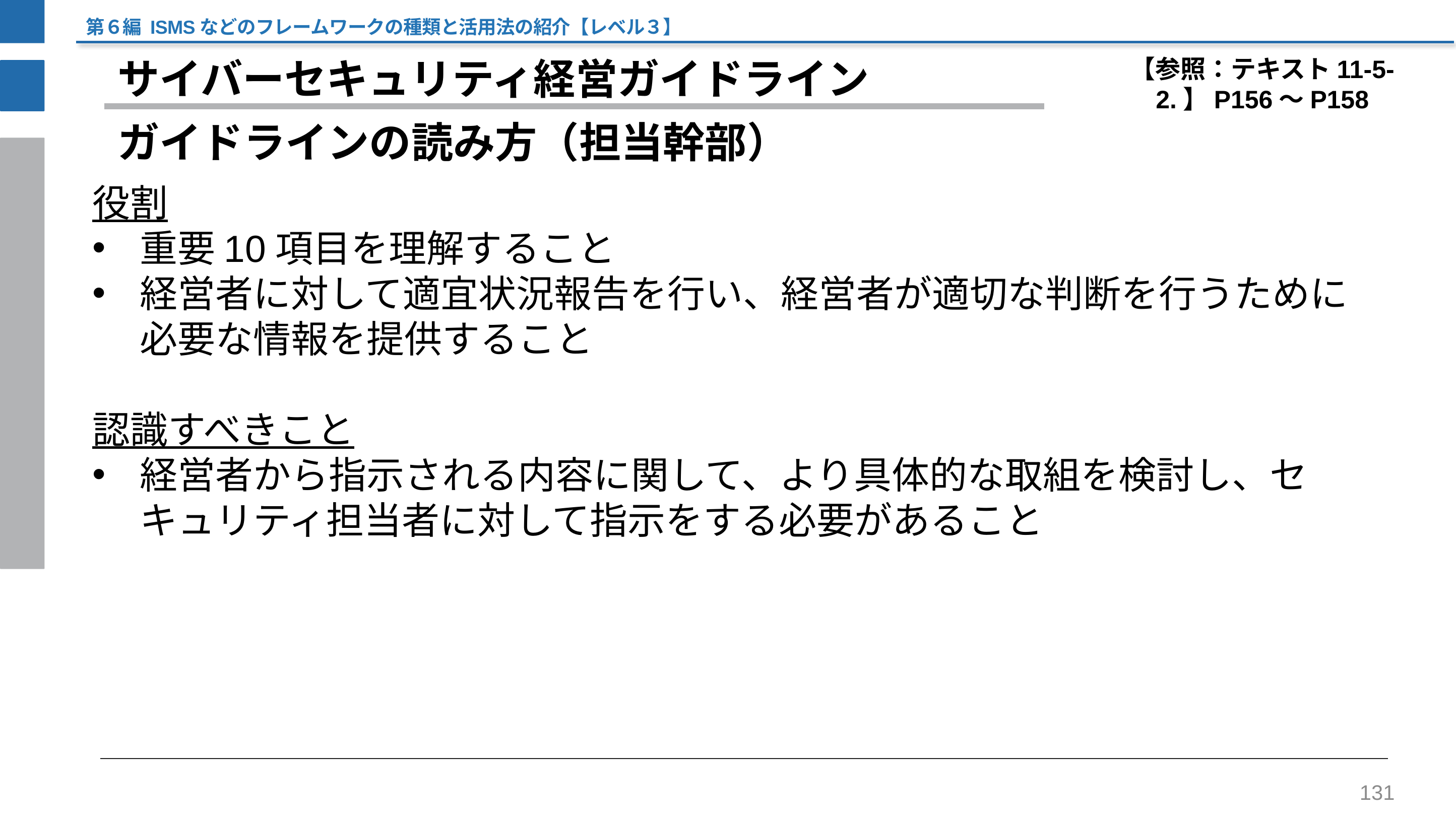

第６編 ISMSなどのフレームワークの種類と活用法の紹介【レベル３】
【参照：テキスト11-5-2.】P156～P158
サイバーセキュリティ経営ガイドライン
ガイドラインの読み方（担当幹部）
役割
重要10項目を理解すること
経営者に対して適宜状況報告を行い、経営者が適切な判断を行うために必要な情報を提供すること

認識すべきこと
経営者から指示される内容に関して、より具体的な取組を検討し、セキュリティ担当者に対して指示をする必要があること
131